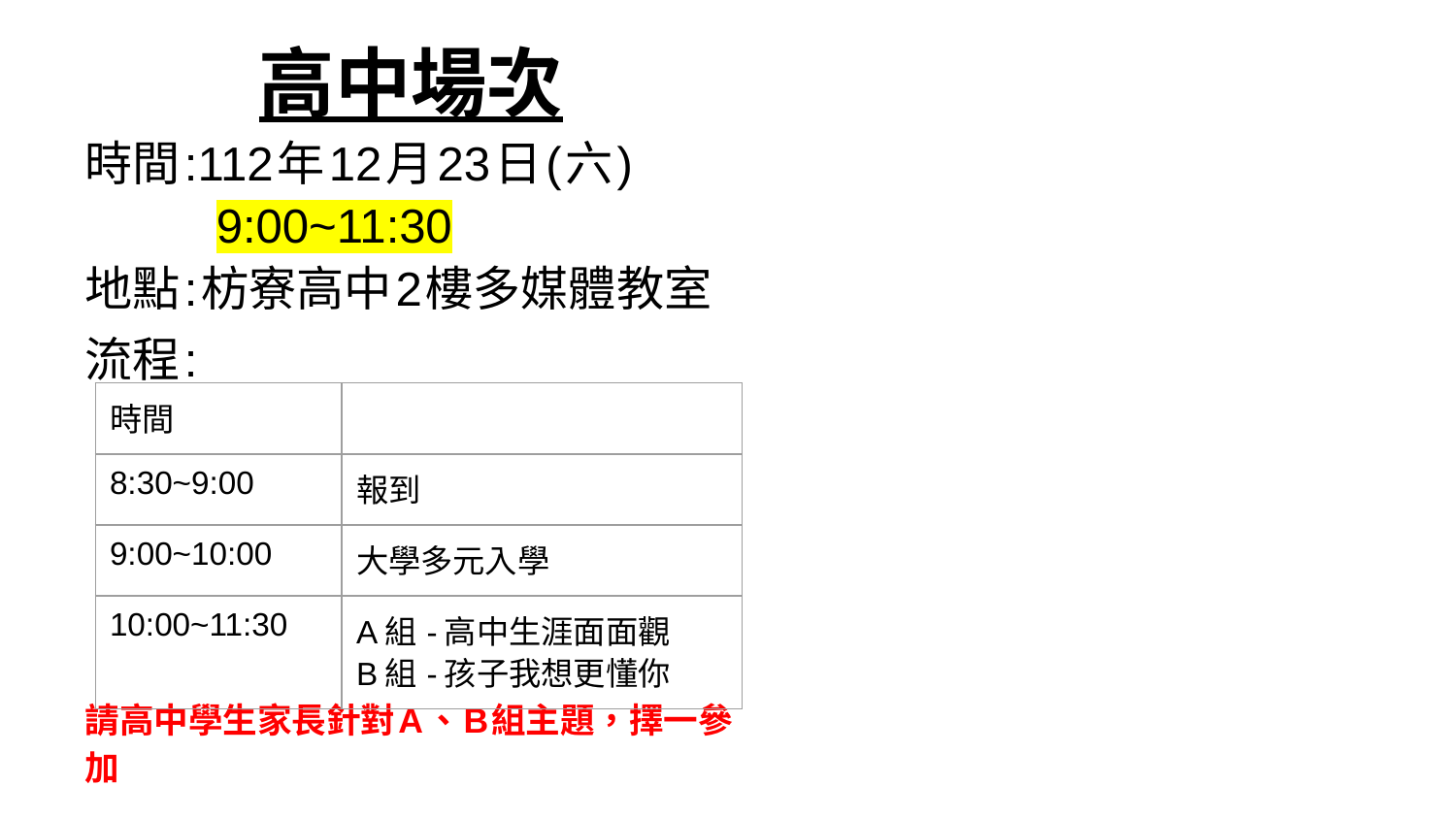

高中場次
時間:112年12月23日(六)
          9:00~11:30
地點:枋寮高中2樓多媒體教室
流程:

請高中學生家長針對A、B組主題，擇一參加
| 時間 |  |
| --- | --- |
| 8:30~9:00 | 報到 |
| 9:00~10:00 | 大學多元入學 |
| 10:00~11:30 | A組-高中生涯面面觀 B組-孩子我想更懂你 |